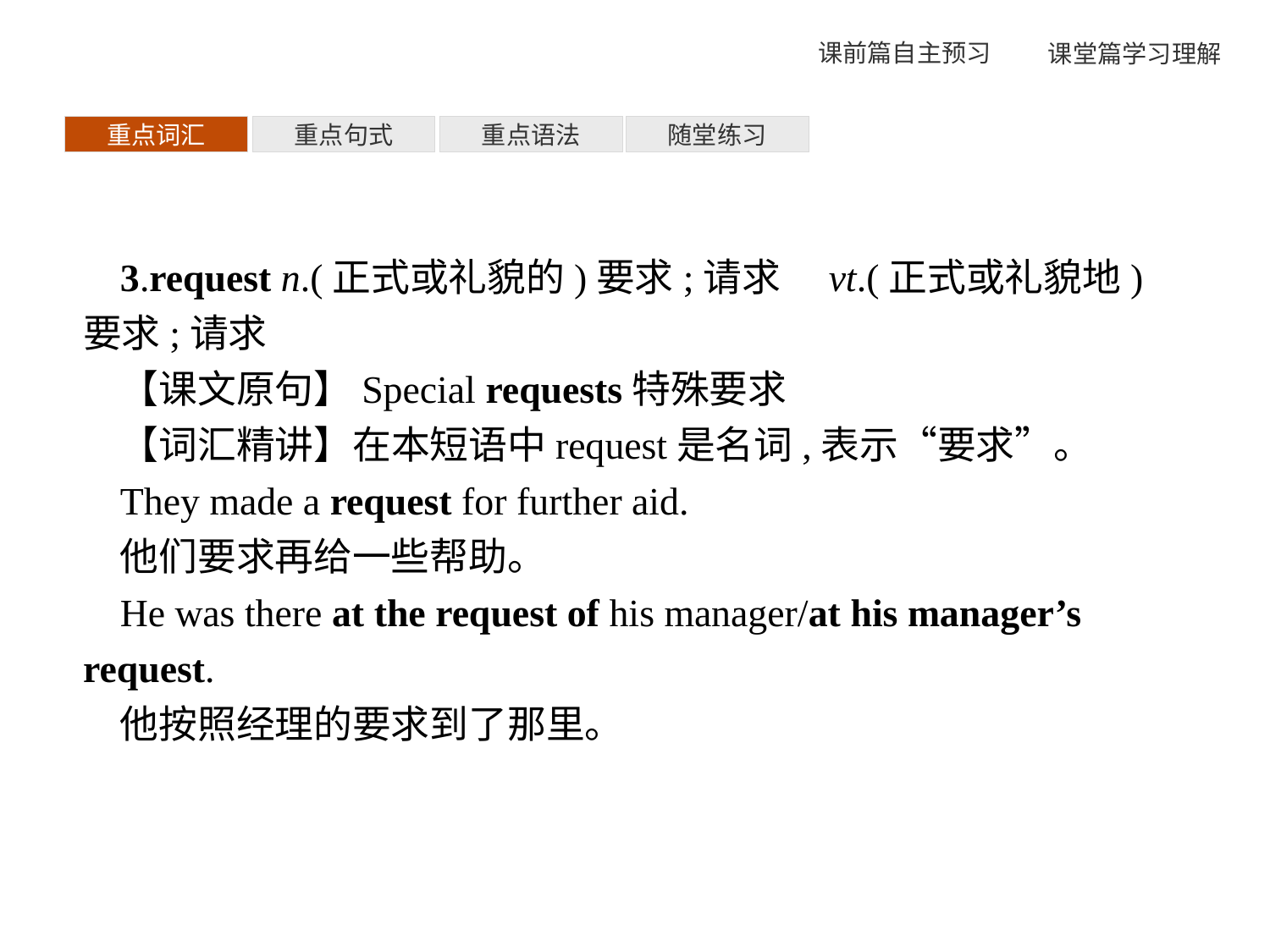

重点词汇
重点句式
重点语法
随堂练习
3.request n.(正式或礼貌的)要求;请求　vt.(正式或礼貌地)要求;请求
【课文原句】Special requests特殊要求
【词汇精讲】在本短语中request是名词,表示“要求”。
They made a request for further aid.
他们要求再给一些帮助。
He was there at the request of his manager/at his manager’s request.
他按照经理的要求到了那里。